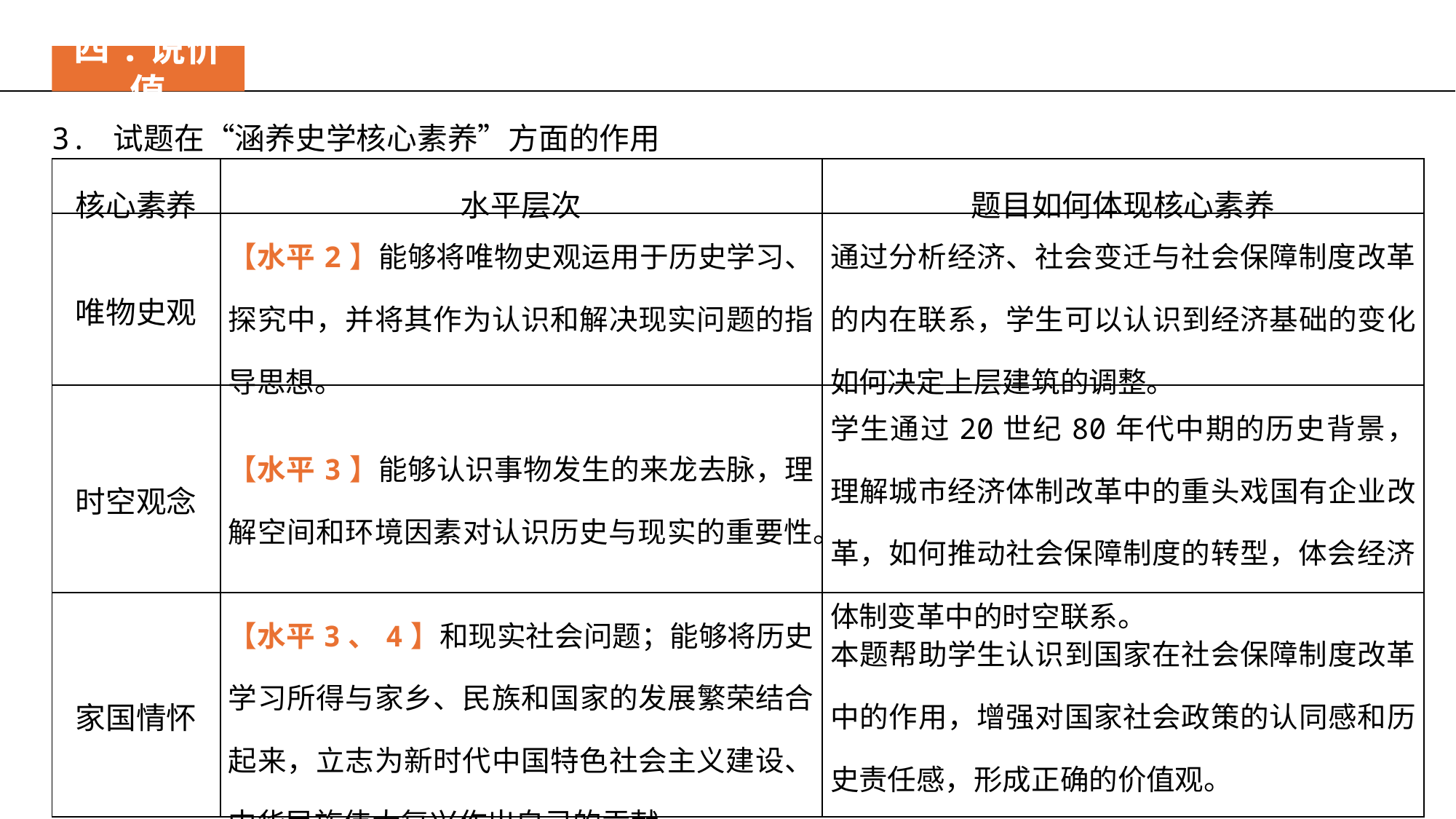

四.说价值
3. 试题在“涵养史学核心素养”方面的作用
| 核心素养 | 水平层次 | 题目如何体现核心素养 |
| --- | --- | --- |
| 唯物史观 | 【水平2】能够将唯物史观运用于历史学习、探究中，并将其作为认识和解决现实问题的指导思想。 | 通过分析经济、社会变迁与社会保障制度改革的内在联系，学生可以认识到经济基础的变化如何决定上层建筑的调整。 |
| 时空观念 | 【水平3】能够认识事物发生的来龙去脉，理解空间和环境因素对认识历史与现实的重要性。 | 学生通过20世纪80年代中期的历史背景，理解城市经济体制改革中的重头戏国有企业改革，如何推动社会保障制度的转型，体会经济体制变革中的时空联系。 |
| 家国情怀 | 【水平3、4】和现实社会问题；能够将历史学习所得与家乡、民族和国家的发展繁荣结合起来，立志为新时代中国特色社会主义建设、中华民族伟大复兴作出自己的贡献。 | 本题帮助学生认识到国家在社会保障制度改革中的作用，增强对国家社会政策的认同感和历史责任感，形成正确的价值观。 |